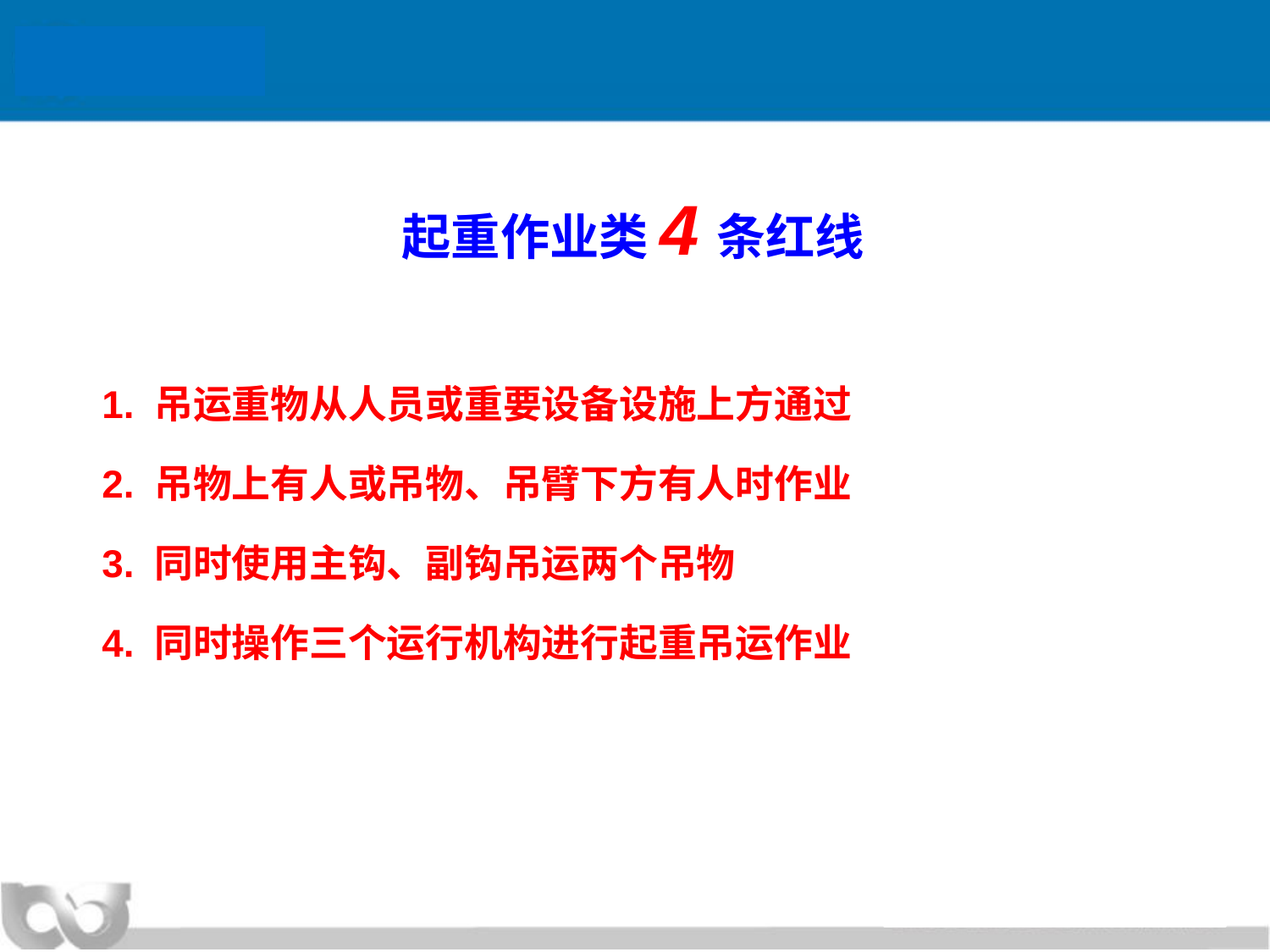

起重作业类4条红线
# 1. 吊运重物从人员或重要设备设施上方通过 2. 吊物上有人或吊物、吊臂下方有人时作业 3. 同时使用主钩、副钩吊运两个吊物 4. 同时操作三个运行机构进行起重吊运作业